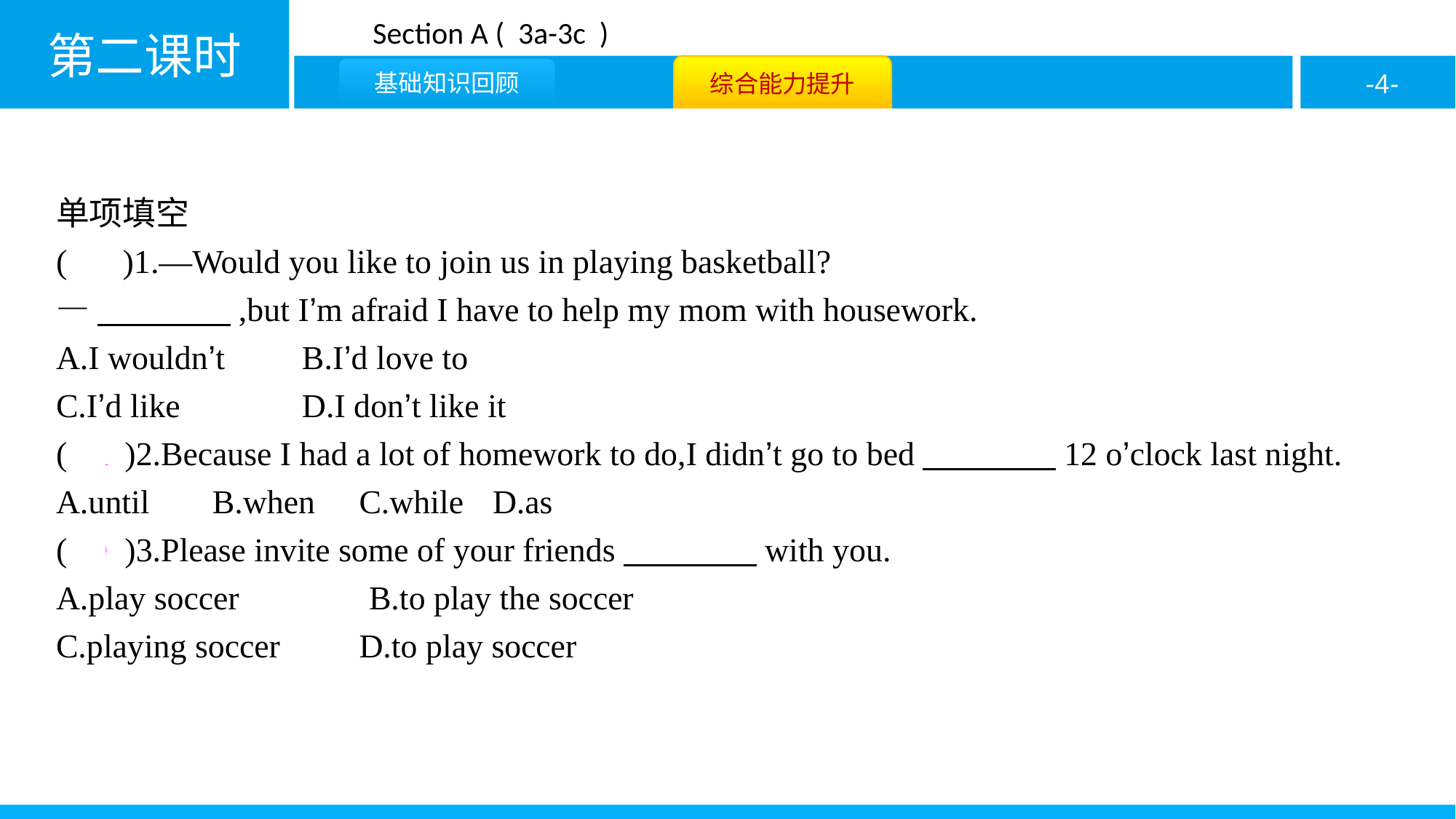

单项填空
(  B  )1.—Would you like to join us in playing basketball?
—　　　　,but I’m afraid I have to help my mom with housework.
A.I wouldn’t	   B.I’d love to
C.I’d like	   D.I don’t like it
(  A  )2.Because I had a lot of homework to do,I didn’t go to bed　　　　12 o’clock last night.
A.until	    B.when	C.while	D.as
(  D  )3.Please invite some of your friends　　　　with you.
A.play soccer	           B.to play the soccer
C.playing soccer	D.to play soccer